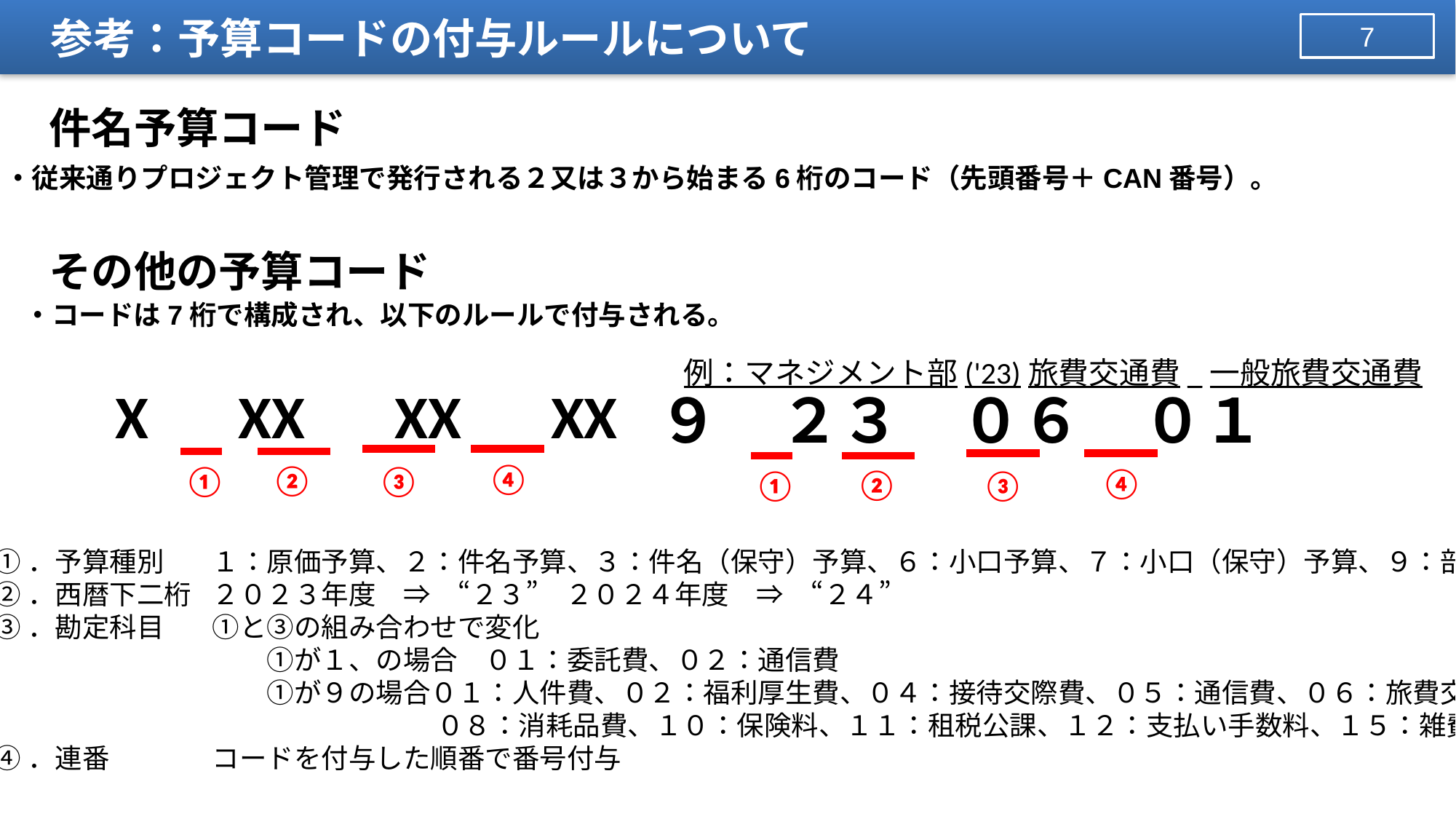

# 参考：予算コードの付与ルールについて
7
件名予算コード
・従来通りプロジェクト管理で発行される２又は３から始まる6桁のコード（先頭番号＋CAN番号）。
その他の予算コード
・コードは7桁で構成され、以下のルールで付与される。
例：マネジメント部('23)旅費交通費_一般旅費交通費
X　XX　XX　XX
９　２３　０６　０１
④
②
①
③
④
②
①
③
①．予算種別	１：原価予算、２：件名予算、３：件名（保守）予算、６：小口予算、７：小口（保守）予算、９：部門予算
②．西暦下二桁	２０２３年度　⇒　“２３”　２０２４年度　⇒　“２４”
③．勘定科目	①と③の組み合わせで変化
		　　①が１、の場合　０１：委託費、０２：通信費
		　　①が９の場合０１：人件費、０２：福利厚生費、０４：接待交際費、０５：通信費、０６：旅費交通費、
			　　　　 ０８：消耗品費、１０：保険料、１１：租税公課、１２：支払い手数料、１５：雑費　など
④．連番　	コードを付与した順番で番号付与